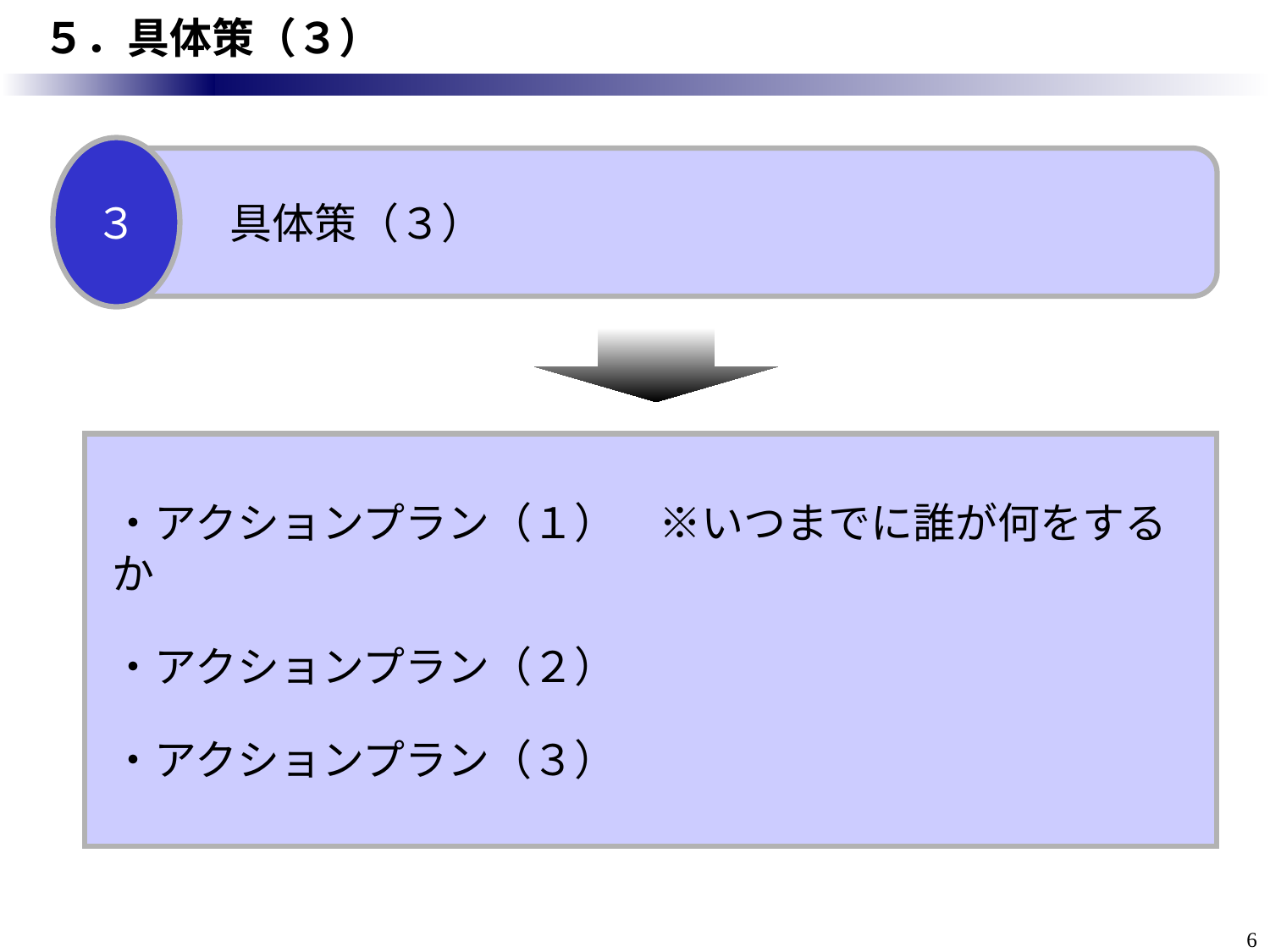

# ５．具体策（３）
３
具体策（３）

・アクションプラン（１）　※いつまでに誰が何をするか
・アクションプラン（２）
・アクションプラン（３）
6